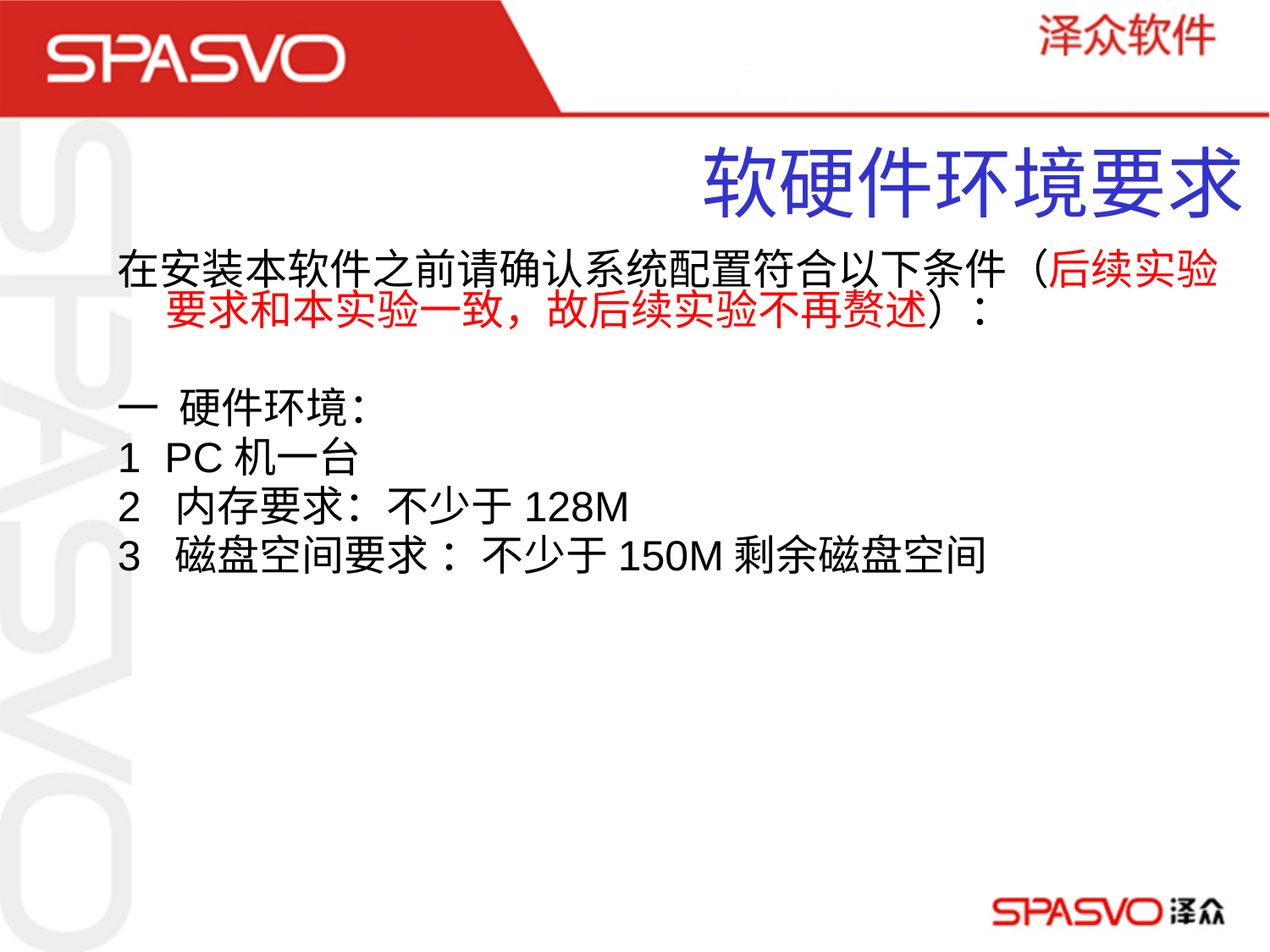

# 软硬件环境要求
在安装本软件之前请确认系统配置符合以下条件（后续实验要求和本实验一致，故后续实验不再赘述）：

一  硬件环境：
1  PC机一台
2  内存要求：不少于128M
3  磁盘空间要求 ：不少于150M剩余磁盘空间